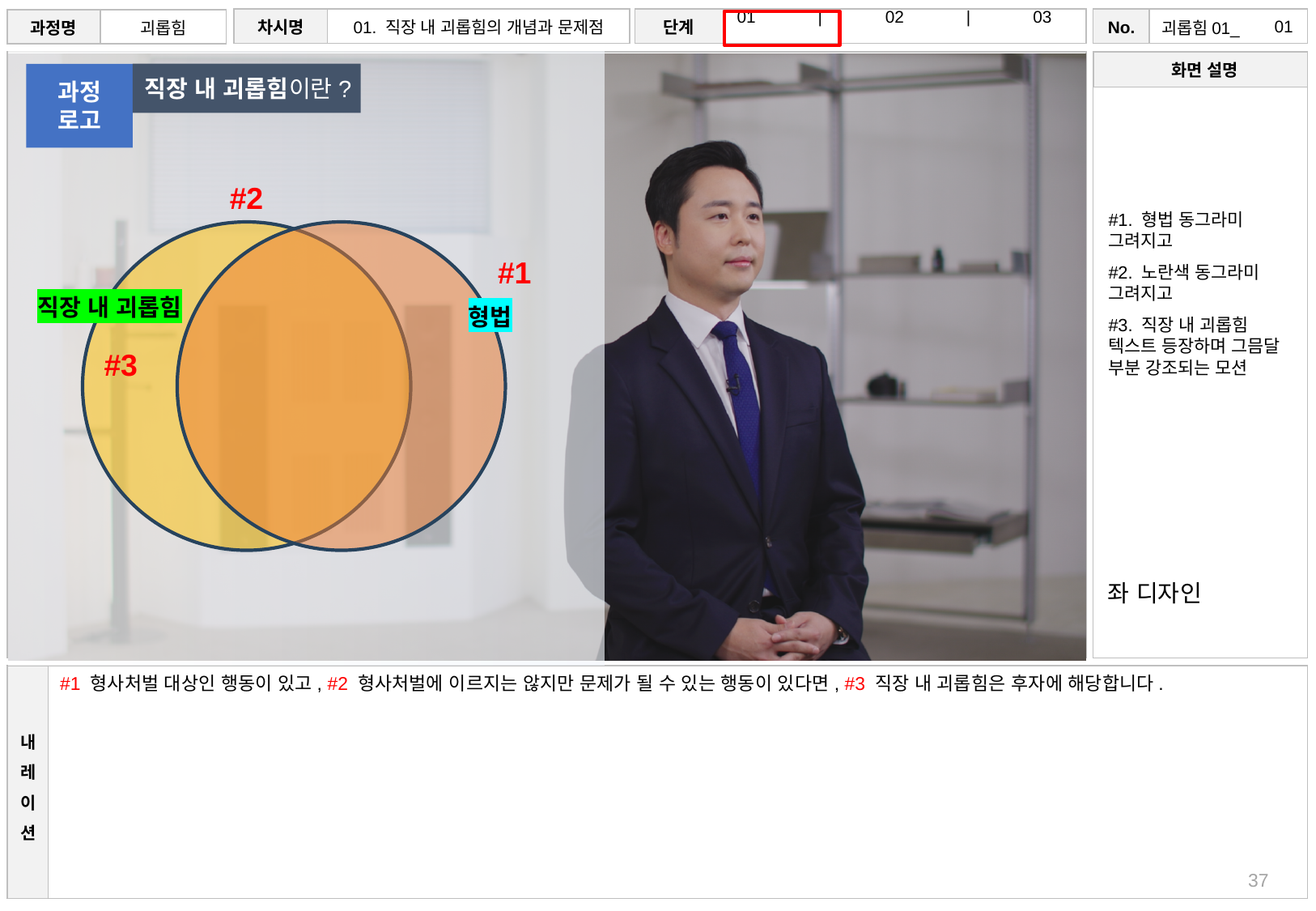

# 01
직장 내 괴롭힘이란?
과정
로고
#2
#1. 형법 동그라미 그려지고
#2. 노란색 동그라미 그려지고
#3. 직장 내 괴롭힘 텍스트 등장하며 그믐달 부분 강조되는 모션

#1
직장 내 괴롭힘
형법
#3
좌 디자인
#1 형사처벌 대상인 행동이 있고, #2 형사처벌에 이르지는 않지만 문제가 될 수 있는 행동이 있다면, #3 직장 내 괴롭힘은 후자에 해당합니다.
37